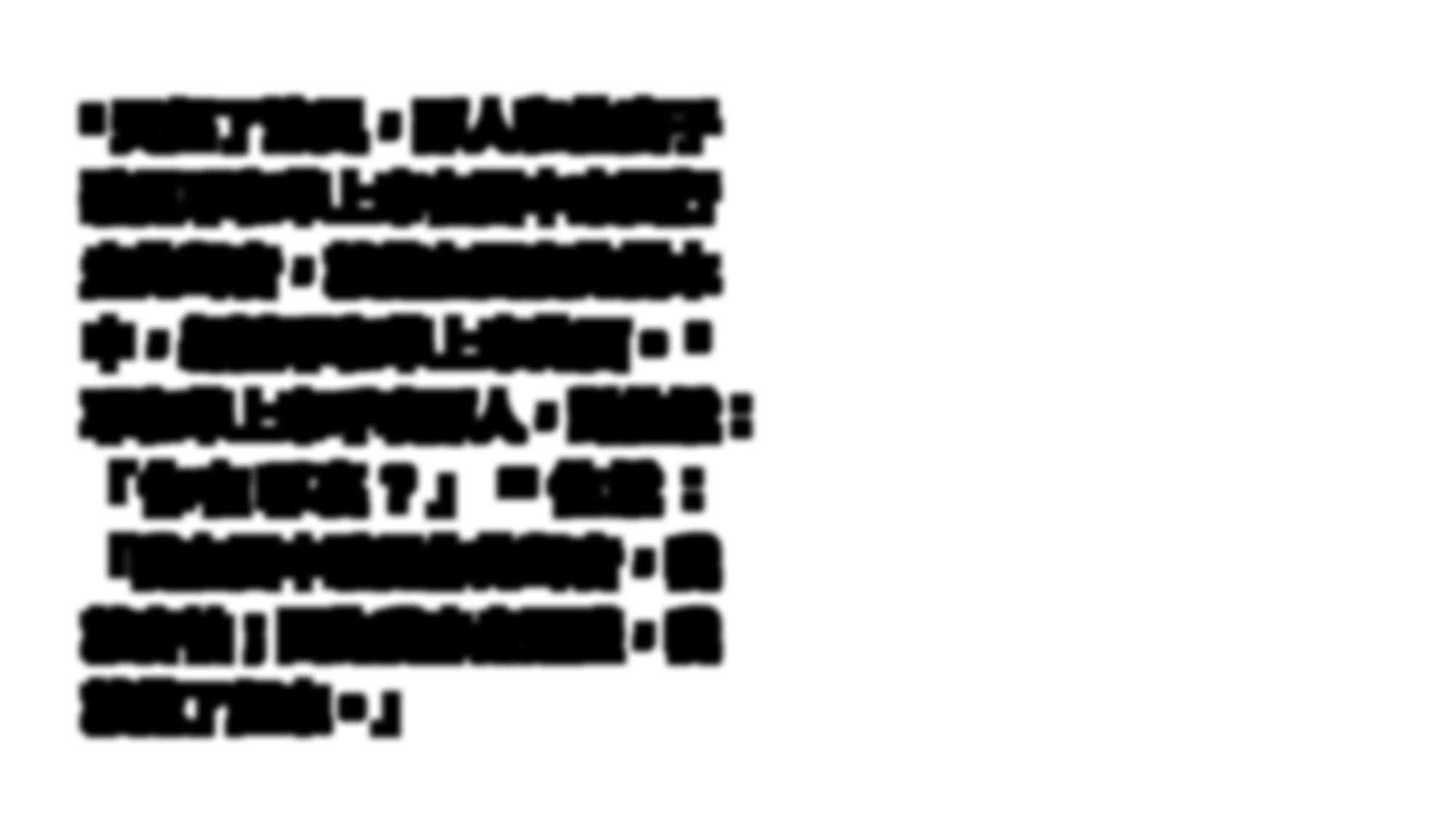

8天起了涼風，那人和他妻子聽見耶和華上帝在園中來回行走的聲音，就藏在園裏的樹木中，躲避耶和華上帝的面。9耶和華上帝呼喚那人，對他說：「你在哪裏？」10他說：「我在園中聽見你的聲音，我就害怕；因為我赤身露體，我就藏了起來。」